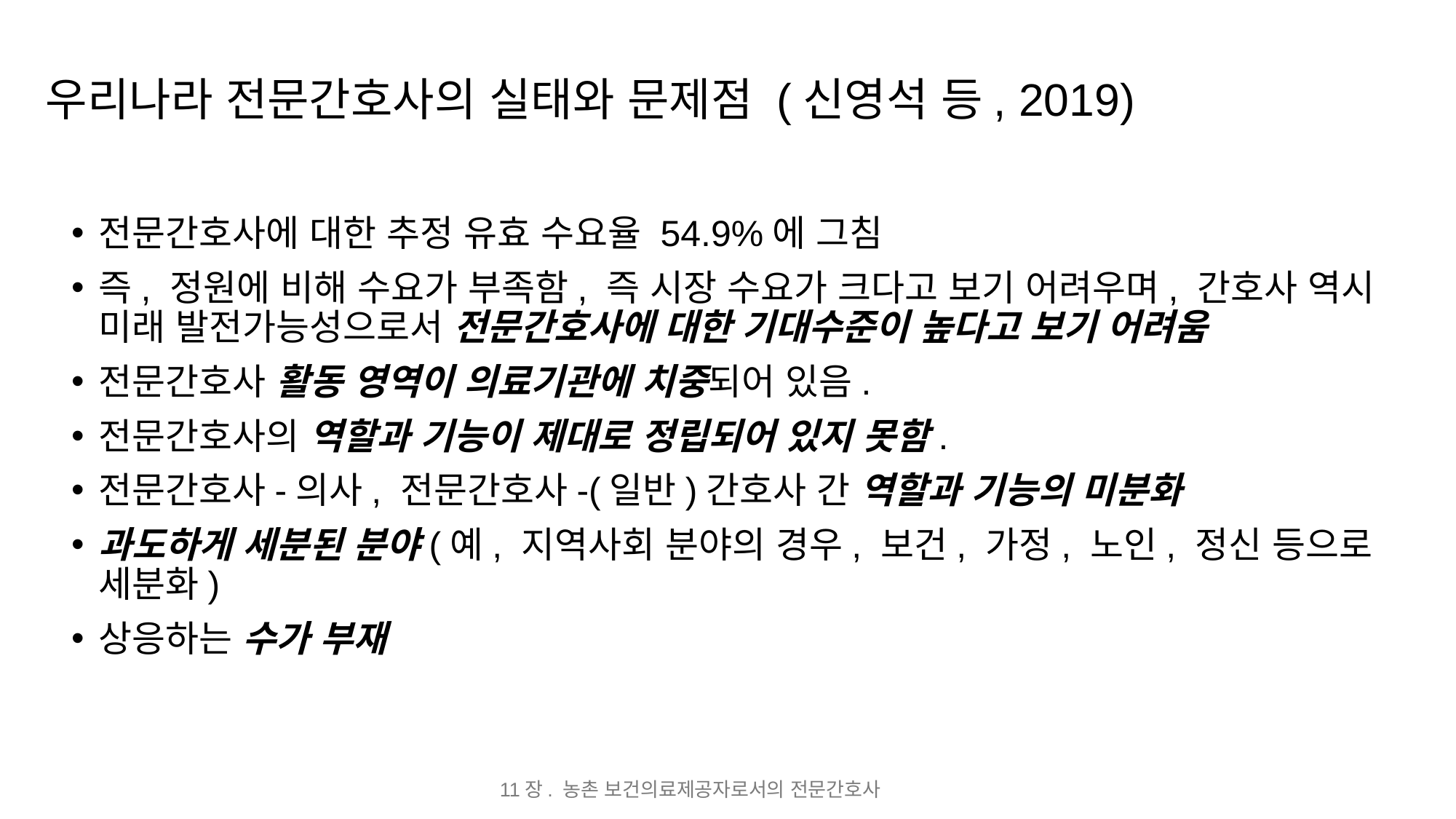

# 우리나라 전문간호사의 실태와 문제점 (신영석 등, 2019)
전문간호사에 대한 추정 유효 수요율 54.9%에 그침
즉, 정원에 비해 수요가 부족함, 즉 시장 수요가 크다고 보기 어려우며, 간호사 역시 미래 발전가능성으로서 전문간호사에 대한 기대수준이 높다고 보기 어려움
전문간호사 활동 영역이 의료기관에 치중되어 있음.
전문간호사의 역할과 기능이 제대로 정립되어 있지 못함.
전문간호사-의사, 전문간호사-(일반)간호사 간 역할과 기능의 미분화
과도하게 세분된 분야(예, 지역사회 분야의 경우, 보건, 가정, 노인, 정신 등으로 세분화)
상응하는 수가 부재

11장. 농촌 보건의료제공자로서의 전문간호사